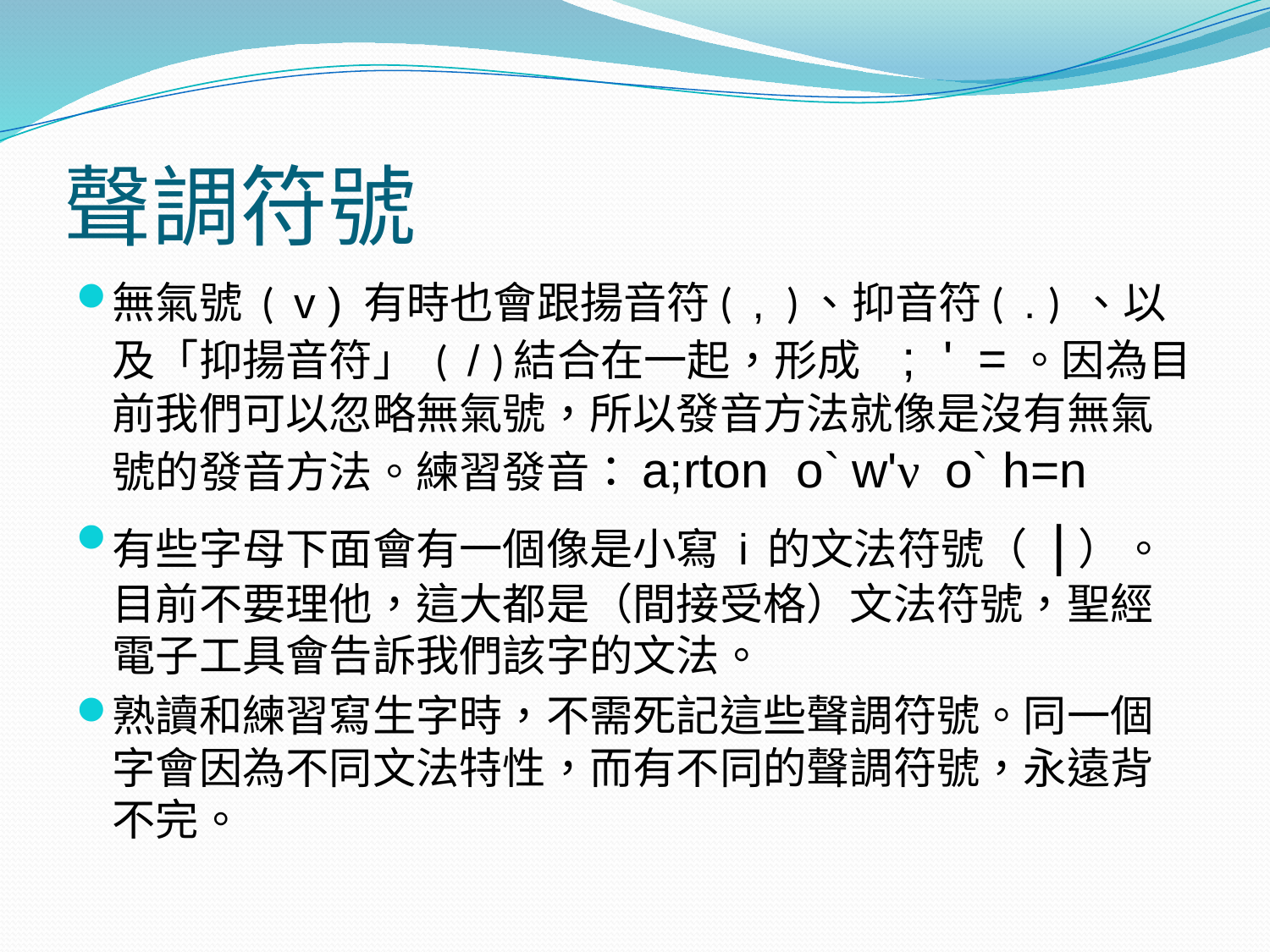

# 聲調符號
無氣號 (  v ) 有時也會跟揚音符(  ,  )、抑音符(  . ) 、以及「抑揚音符」 (  / )結合在一起，形成   ;  '  =。因為目前我們可以忽略無氣號，所以發音方法就像是沒有無氣號的發音方法。練習發音：a;rton  o` w'ν  o` h=n
有些字母下面會有一個像是小寫 i 的文法符號（ |）。目前不要理他，這大都是（間接受格）文法符號，聖經電子工具會告訴我們該字的文法。
熟讀和練習寫生字時，不需死記這些聲調符號。同一個字會因為不同文法特性，而有不同的聲調符號，永遠背不完。